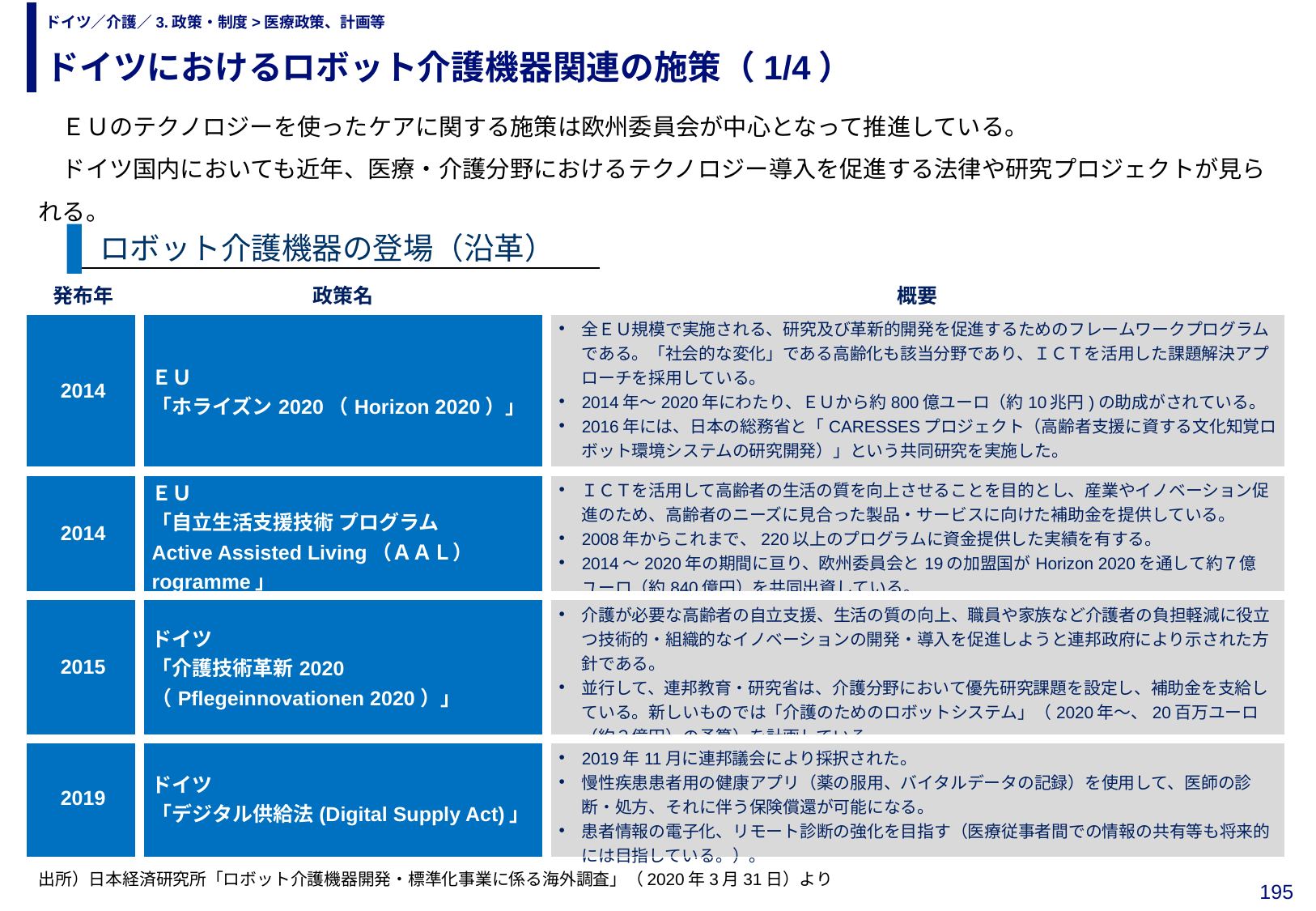

ドイツにおけるロボット介護機器関連の施策（1/4）
# ドイツ／介護／3.政策・制度>医療政策、計画等
　ＥＵのテクノロジーを使ったケアに関する施策は欧州委員会が中心となって推進している。
　ドイツ国内においても近年、医療・介護分野におけるテクノロジー導入を促進する法律や研究プロジェクトが見られる。
ロボット介護機器の登場（沿革）

| 発布年 | 政策名 | 概要 |
| --- | --- | --- |
| 2014 | ＥＵ 「ホライズン2020（Horizon 2020）」 | 全ＥＵ規模で実施される、研究及び革新的開発を促進するためのフレームワークプログラムである。「社会的な変化」である高齢化も該当分野であり、ＩＣＴを活用した課題解決アプローチを採用している。 2014年～2020年にわたり、ＥＵから約800億ユーロ（約10兆円)の助成がされている。 2016年には、日本の総務省と「CARESSESプロジェクト（高齢者支援に資する文化知覚ロボット環境システムの研究開発）」という共同研究を実施した。 後継プログラムにHorizon Europe（2021～2017年）が予定されている。 |
| 2014 | ＥＵ 「自立生活支援技術 プログラム Active Assisted Living（ＡＡＬ） rogramme」 | ＩＣＴを活用して高齢者の生活の質を向上させることを目的とし、産業やイノベーション促進のため、高齢者のニーズに見合った製品・サービスに向けた補助金を提供している。 2008年からこれまで、220以上のプログラムに資金提供した実績を有する。 2014～2020年の期間に亘り、欧州委員会と19の加盟国がHorizon 2020を通して約７億ユーロ（約840億円）を共同出資している。 |
| 2015 | ドイツ 「介護技術革新2020 （Pflegeinnovationen 2020）」 | 介護が必要な高齢者の自立支援、生活の質の向上、職員や家族など介護者の負担軽減に役立つ技術的・組織的なイノベーションの開発・導入を促進しようと連邦政府により示された方針である。 並行して、連邦教育・研究省は、介護分野において優先研究課題を設定し、補助金を支給している。新しいものでは「介護のためのロボットシステム」（2020年～、20百万ユーロ（約２億円）の予算）を計画している。 |
| 2019 | ドイツ 「デジタル供給法(Digital Supply Act)」 | 2019年11月に連邦議会により採択された。 慢性疾患患者用の健康アプリ（薬の服用、バイタルデータの記録）を使用して、医師の診断・処方、それに伴う保険償還が可能になる。 患者情報の電子化、リモート診断の強化を目指す（医療従事者間での情報の共有等も将来的には目指している。）。 |
出所）日本経済研究所「ロボット介護機器開発・標準化事業に係る海外調査」（2020年3月31日）より